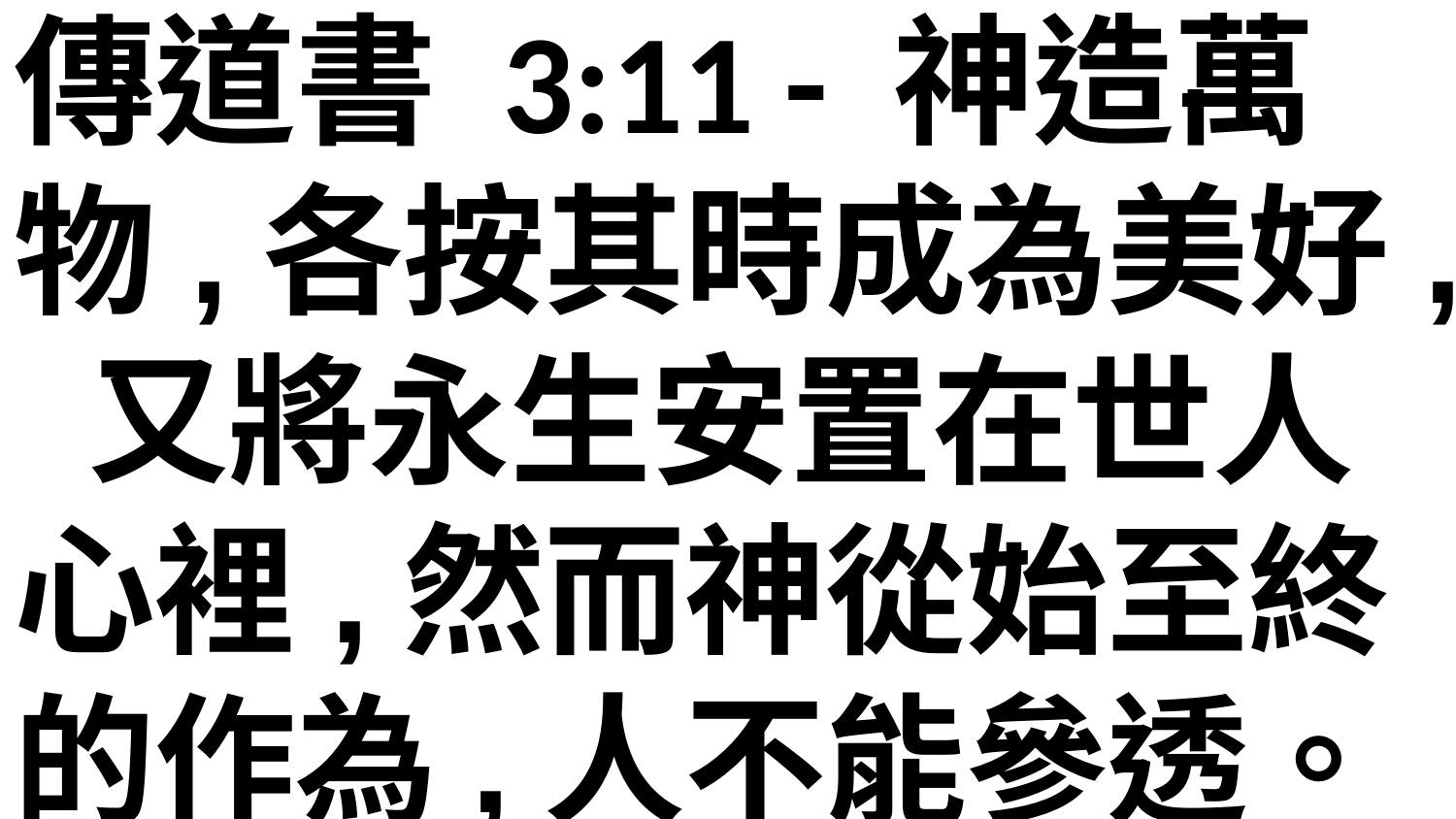

傳道書 3:11 - 神造萬物,各按其時成為美好, 又將永生安置在世人心裡,然而神從始至終的作為,人不能參透。